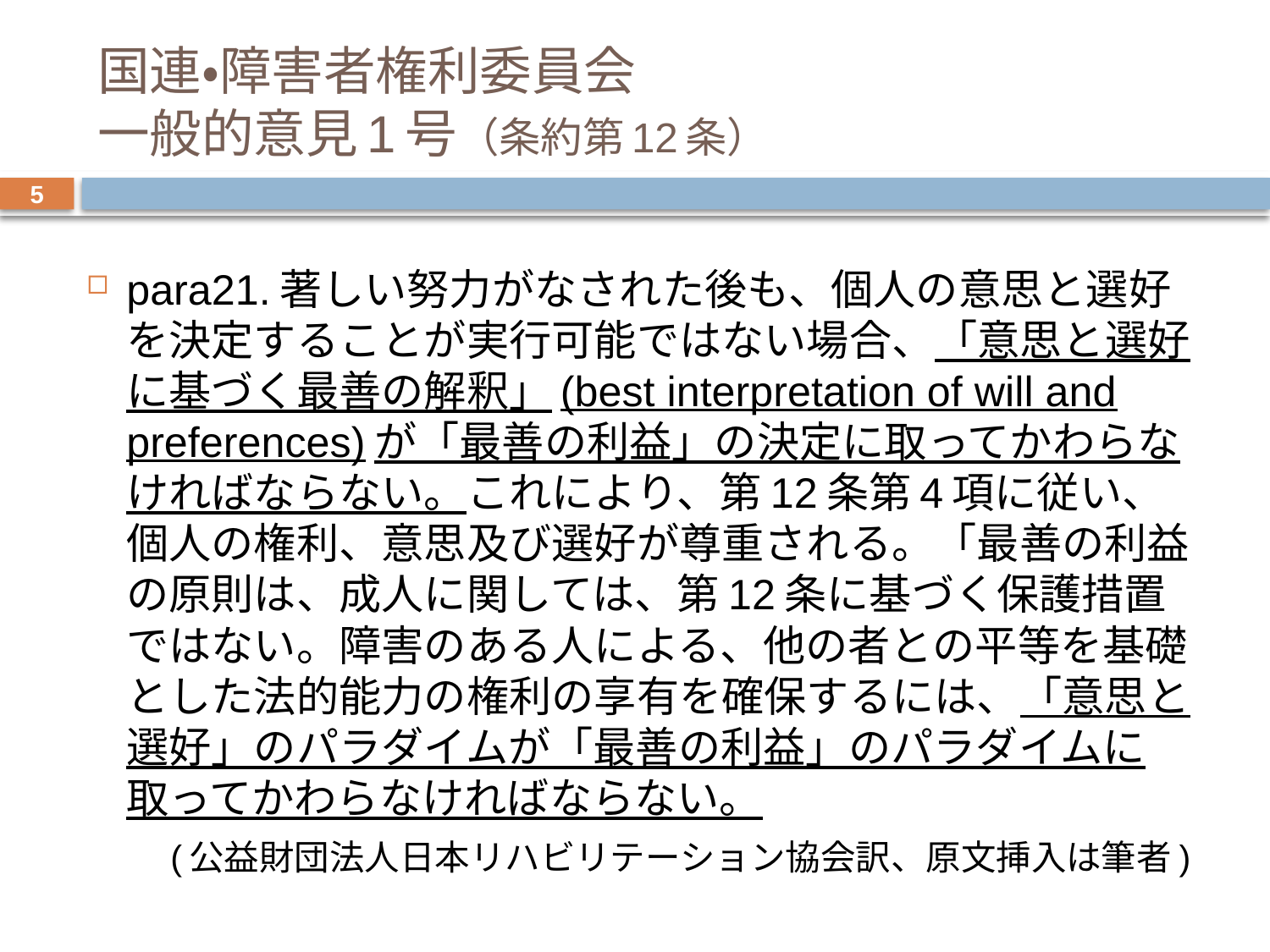

# 国連・障害者権利委員会 一般的意見1号（条約第12条）
5
para21.著しい努力がなされた後も、個人の意思と選好を決定することが実行可能ではない場合、「意思と選好に基づく最善の解釈」(best interpretation of will and preferences)が「最善の利益」の決定に取ってかわらなければならない。これにより、第12条第4項に従い、個人の権利、意思及び選好が尊重される。「最善の利益の原則は、成人に関しては、第12条に基づく保護措置ではない。障害のある人による、他の者との平等を基礎とした法的能力の権利の享有を確保するには、「意思と選好」のパラダイムが「最善の利益」のパラダイムに取ってかわらなければならない。
　　(公益財団法人日本リハビリテーション協会訳、原文挿入は筆者)